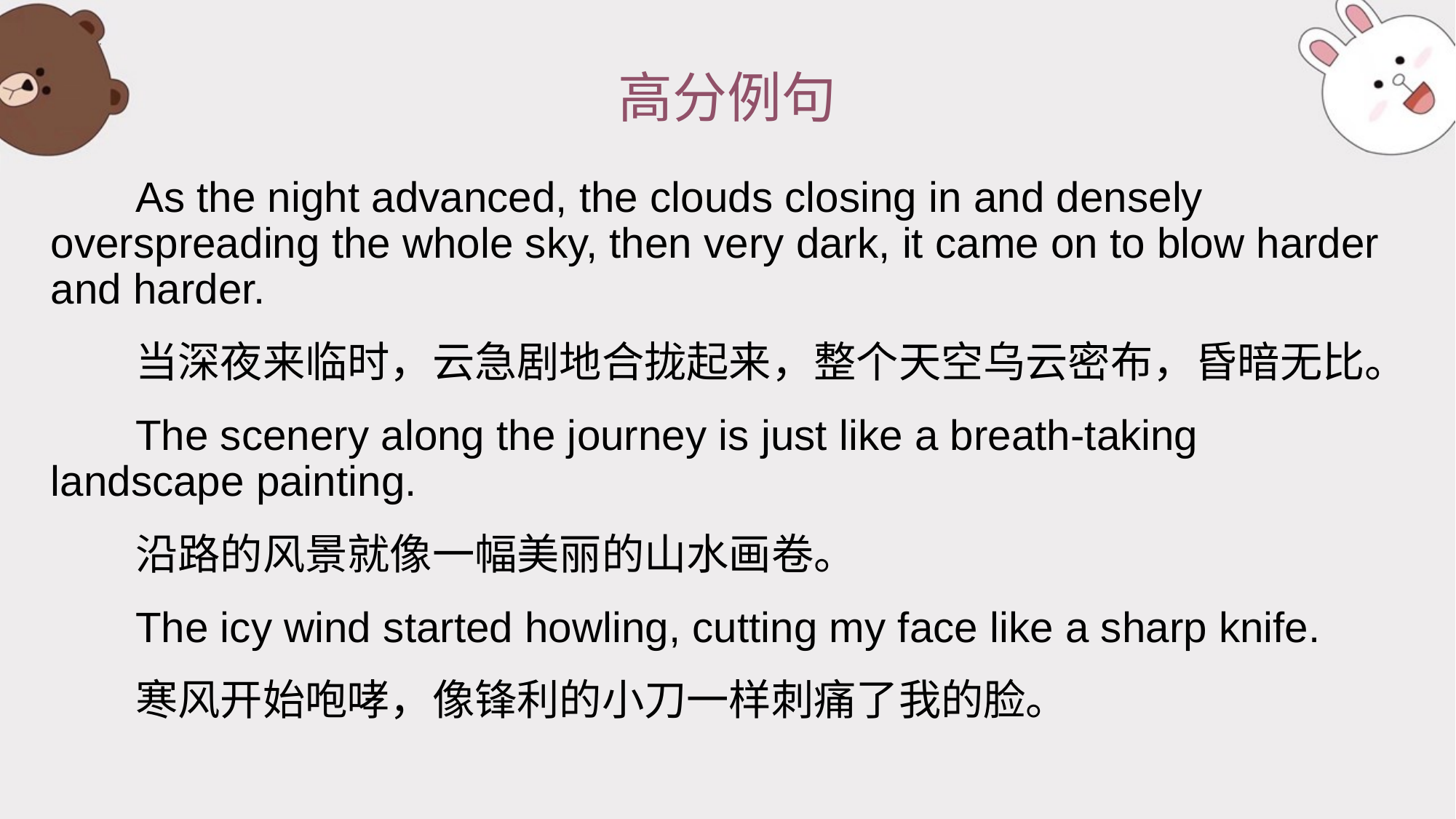

# 高分例句
As the night advanced, the clouds closing in and densely overspreading the whole sky, then very dark, it came on to blow harder and harder.
当深夜来临时，云急剧地合拢起来，整个天空乌云密布，昏暗无比。
The scenery along the journey is just like a breath-taking landscape painting.
沿路的风景就像一幅美丽的山水画卷。
The icy wind started howling, cutting my face like a sharp knife.
寒风开始咆哮，像锋利的小刀一样刺痛了我的脸。